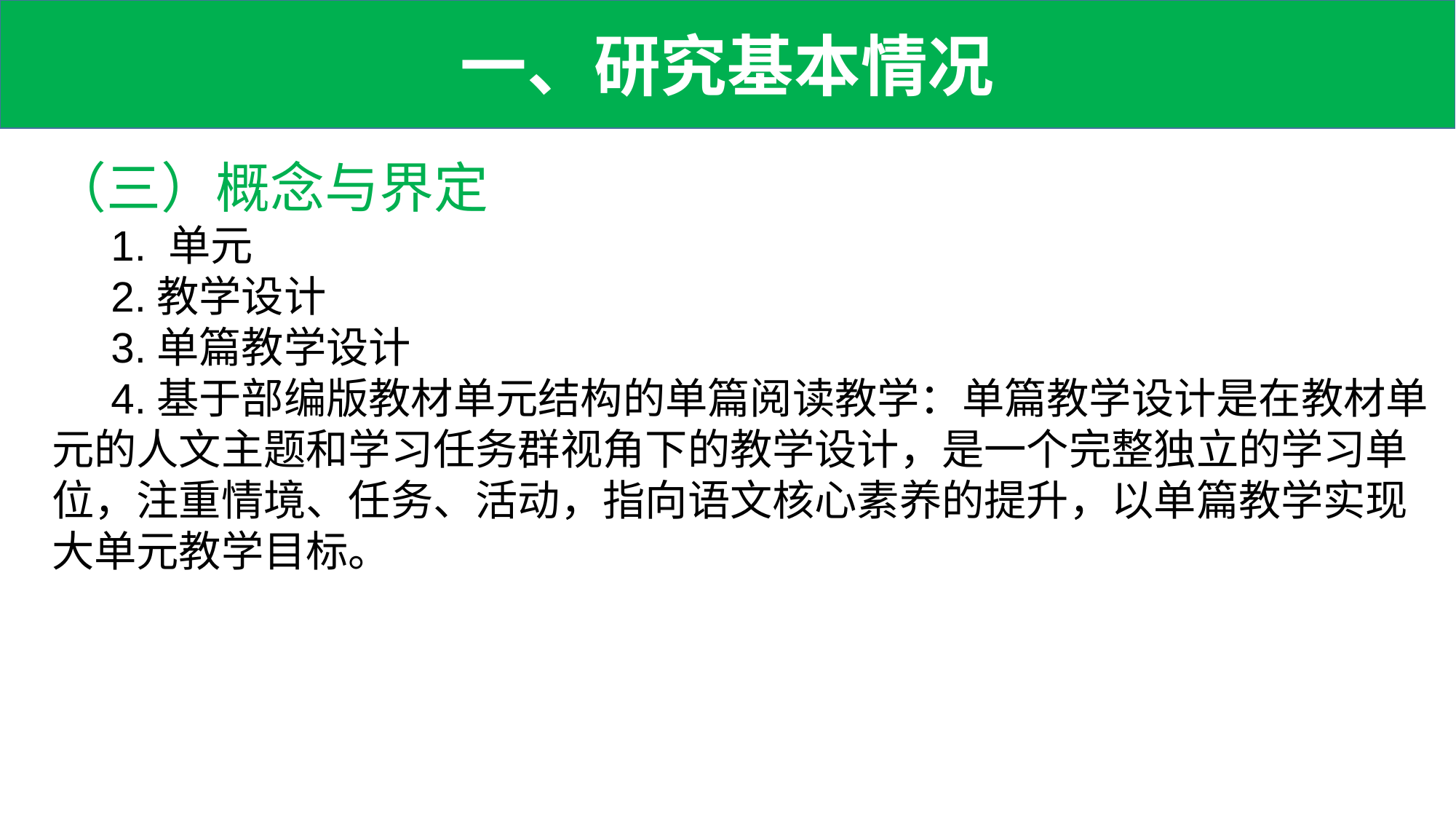

一、研究基本情况
（三）概念与界定
     1. 单元
     2.教学设计
     3.单篇教学设计
     4.基于部编版教材单元结构的单篇阅读教学：单篇教学设计是在教材单元的人文主题和学习任务群视角下的教学设计，是一个完整独立的学习单位，注重情境、任务、活动，指向语文核心素养的提升，以单篇教学实现大单元教学目标。